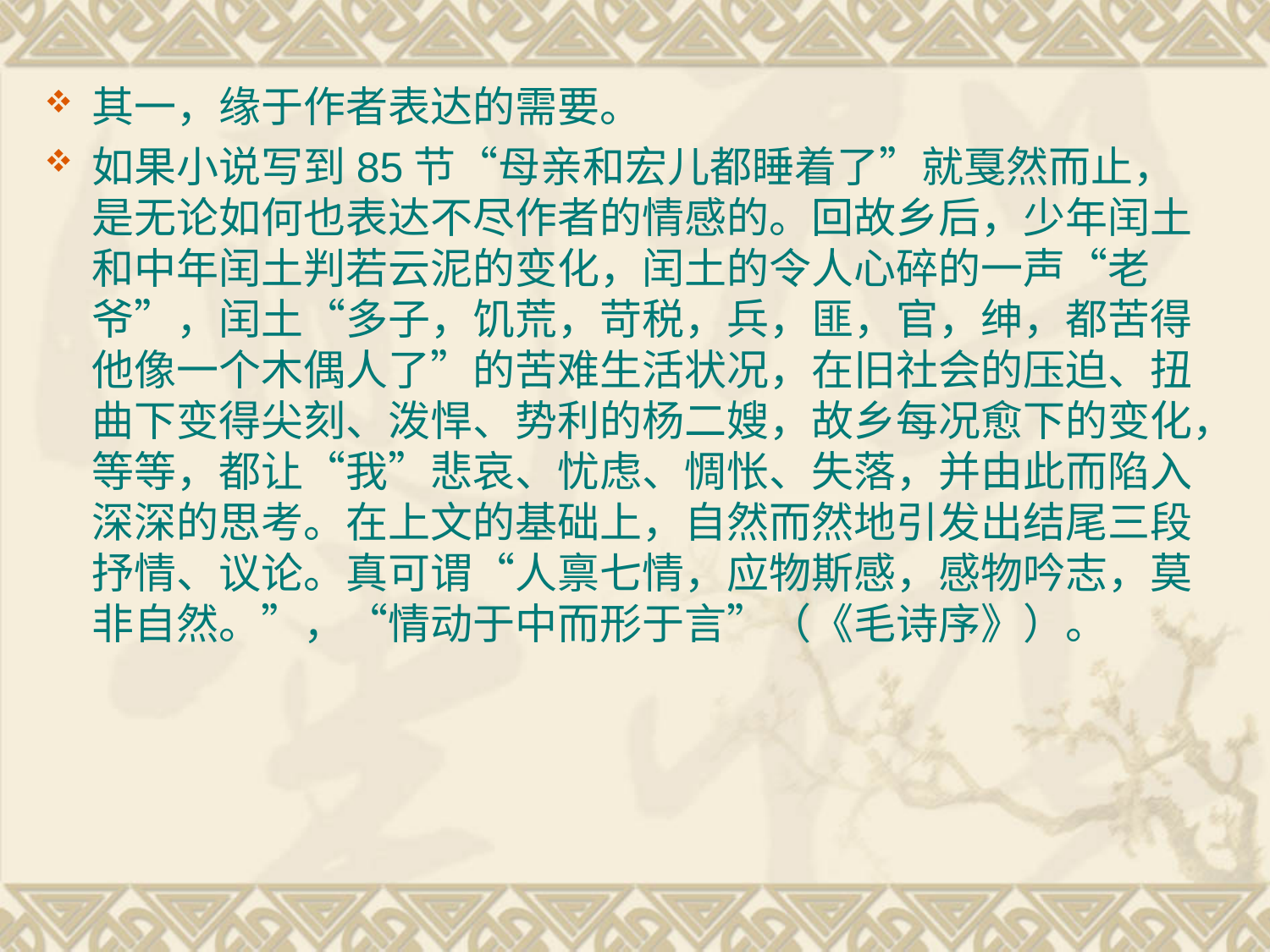

其一，缘于作者表达的需要。
如果小说写到85节“母亲和宏儿都睡着了”就戛然而止，是无论如何也表达不尽作者的情感的。回故乡后，少年闰土和中年闰土判若云泥的变化，闰土的令人心碎的一声“老爷”，闰土“多子，饥荒，苛税，兵，匪，官，绅，都苦得他像一个木偶人了”的苦难生活状况，在旧社会的压迫、扭曲下变得尖刻、泼悍、势利的杨二嫂，故乡每况愈下的变化，等等，都让“我”悲哀、忧虑、惆怅、失落，并由此而陷入深深的思考。在上文的基础上，自然而然地引发出结尾三段抒情、议论。真可谓“人禀七情，应物斯感，感物吟志，莫非自然。”，“情动于中而形于言”（《毛诗序》）。